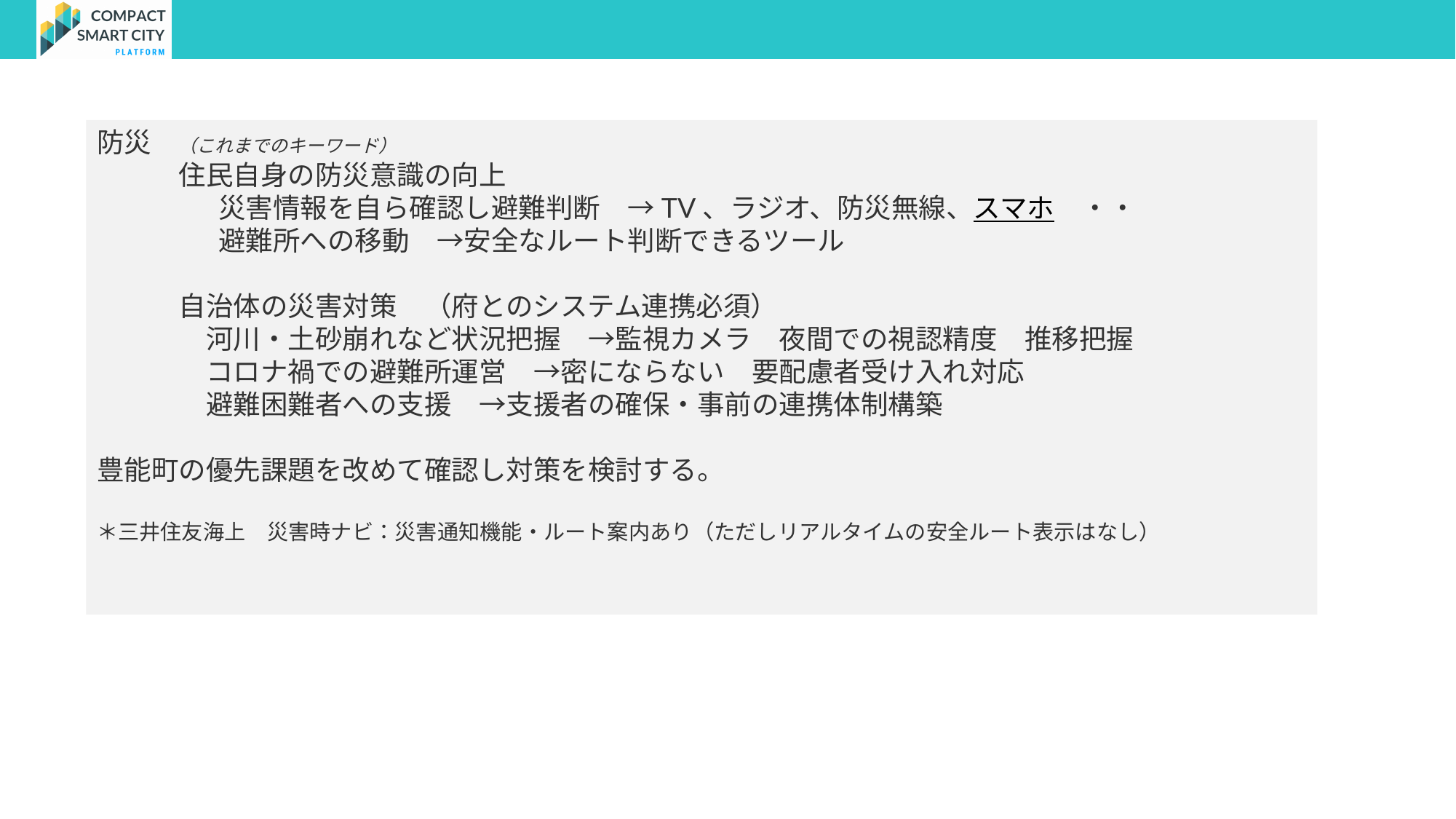

防災　（これまでのキーワード）
　　　住民自身の防災意識の向上
　　　　  災害情報を自ら確認し避難判断　→TV、ラジオ、防災無線、スマホ　・・
　　　　  避難所への移動　→安全なルート判断できるツール

　　　自治体の災害対策　（府とのシステム連携必須）
　　　　河川・土砂崩れなど状況把握　→監視カメラ　夜間での視認精度　推移把握
　　　　コロナ禍での避難所運営　→密にならない　要配慮者受け入れ対応
　　　　避難困難者への支援　→支援者の確保・事前の連携体制構築

豊能町の優先課題を改めて確認し対策を検討する。

＊三井住友海上　災害時ナビ：災害通知機能・ルート案内あり（ただしリアルタイムの安全ルート表示はなし）